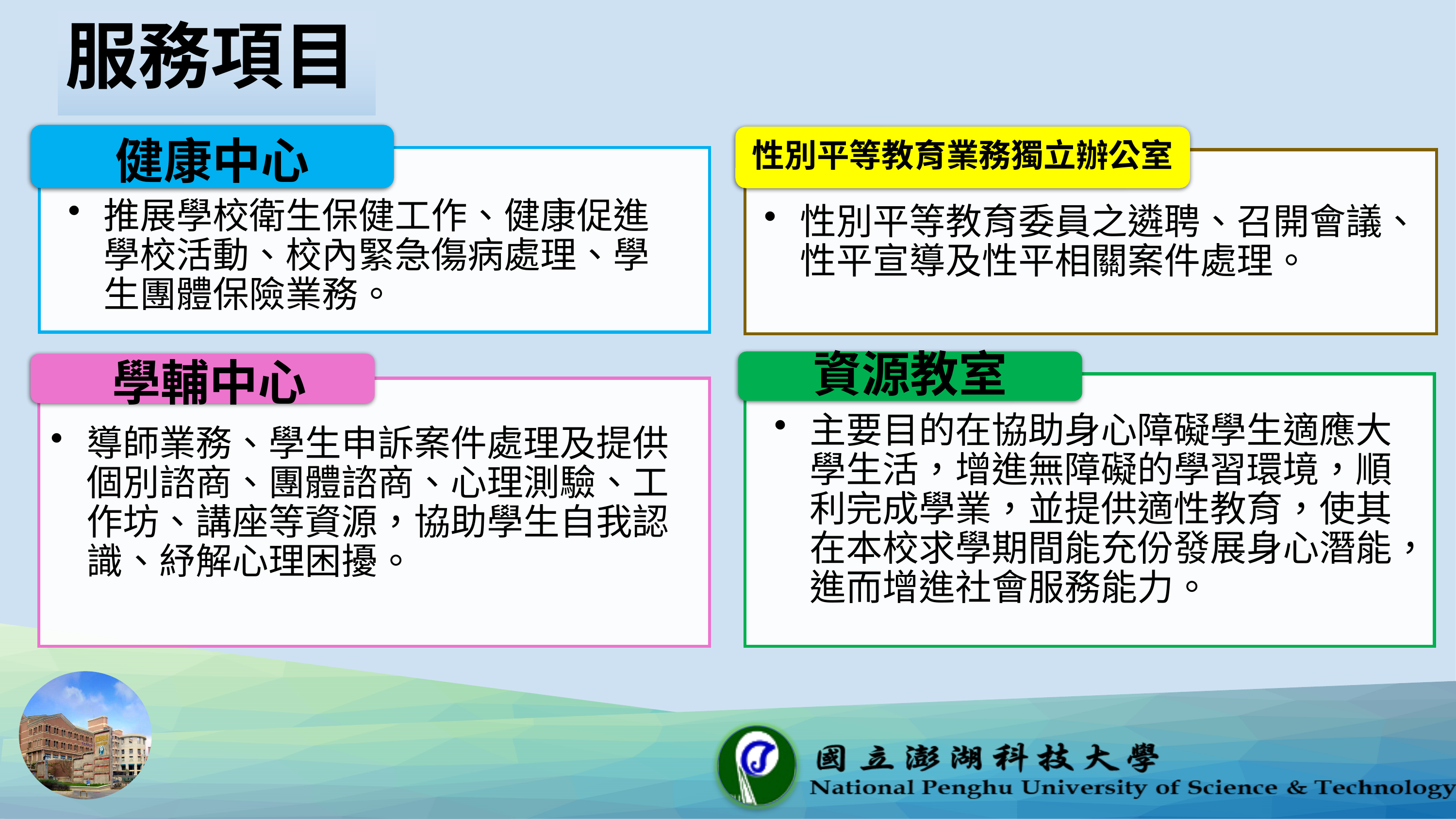

# 服務項目

健康中心

性別平等教育業務獨立辦公室

推展學校衛生保健工作、健康促進學校活動、校內緊急傷病處理、學生團體保險業務。

性別平等教育委員之遴聘、召開會議、性平宣導及性平相關案件處理。

資源教室

學輔中心

主要目的在協助身心障礙學生適應大學生活，增進無障礙的學習環境，順利完成學業，並提供適性教育，使其在本校求學期間能充份發展身心潛能，進而增進社會服務能力。

導師業務、學生申訴案件處理及提供個別諮商、團體諮商、心理測驗、工作坊、講座等資源，協助學生自我認識、紓解心理困擾。